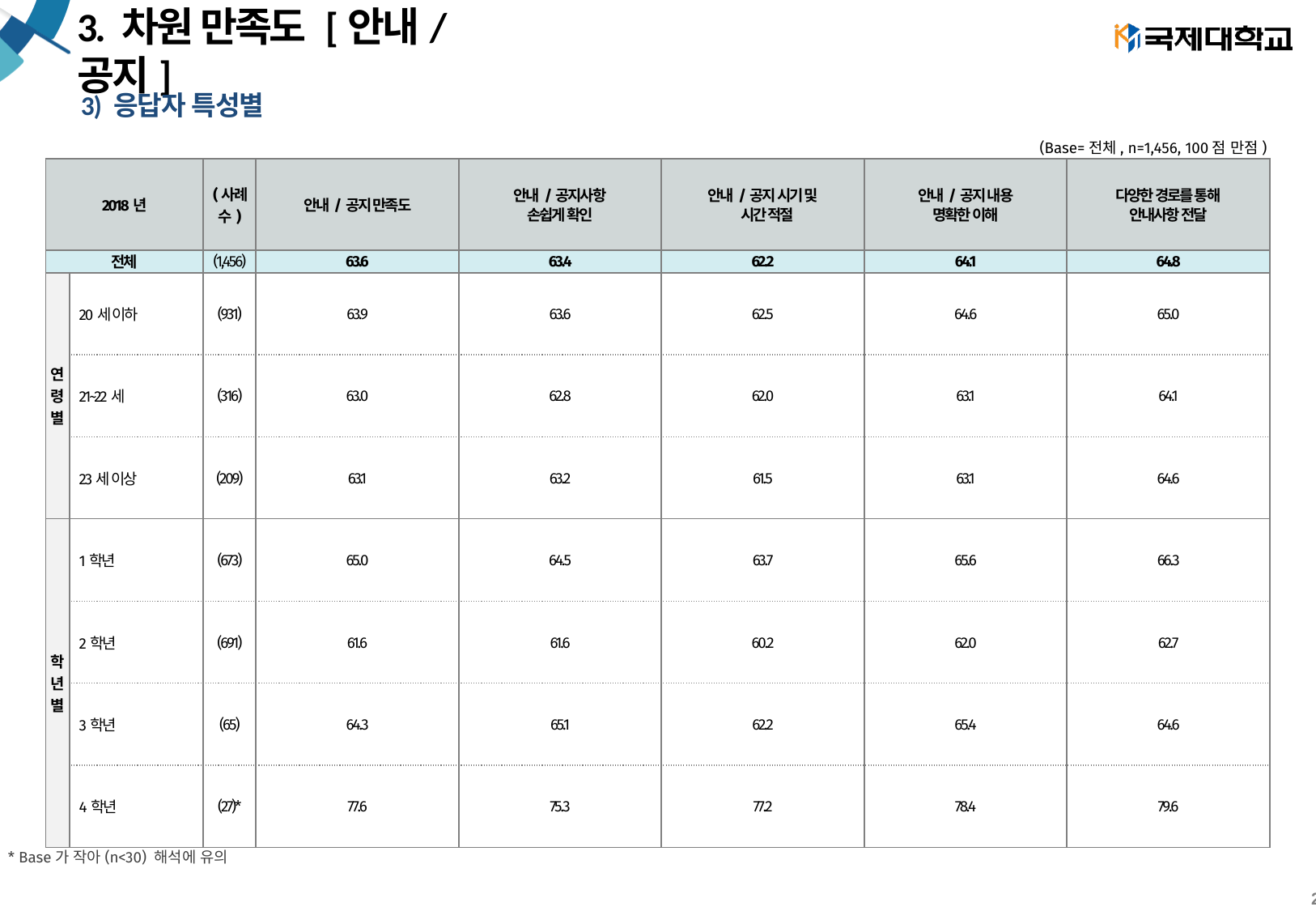

# 3. 차원 만족도 [안내/공지]
3) 응답자 특성별
(Base=전체, n=1,456, 100점 만점)
| 2018년 |  | (사례수) | 안내/공지 만족도 | 안내/공지사항 손쉽게 확인 | 안내/공지 시기 및 시간 적절 | 안내/공지 내용 명확한 이해 | 다양한 경로를 통해 안내사항 전달 |
| --- | --- | --- | --- | --- | --- | --- | --- |
| 전체 |  | (1,456) | 63.6 | 63.4 | 62.2 | 64.1 | 64.8 |
| 연 령 별 | 20세 이하 | (931) | 63.9 | 63.6 | 62.5 | 64.6 | 65.0 |
|  | 21~22세 | (316) | 63.0 | 62.8 | 62.0 | 63.1 | 64.1 |
|  | 23세 이상 | (209) | 63.1 | 63.2 | 61.5 | 63.1 | 64.6 |
| 학 년 별 | 1학년 | (673) | 65.0 | 64.5 | 63.7 | 65.6 | 66.3 |
|  | 2학년 | (691) | 61.6 | 61.6 | 60.2 | 62.0 | 62.7 |
|  | 3학년 | (65) | 64.3 | 65.1 | 62.2 | 65.4 | 64.6 |
|  | 4학년 | (27)\* | 77.6 | 75.3 | 77.2 | 78.4 | 79.6 |
* Base가 작아(n<30) 해석에 유의